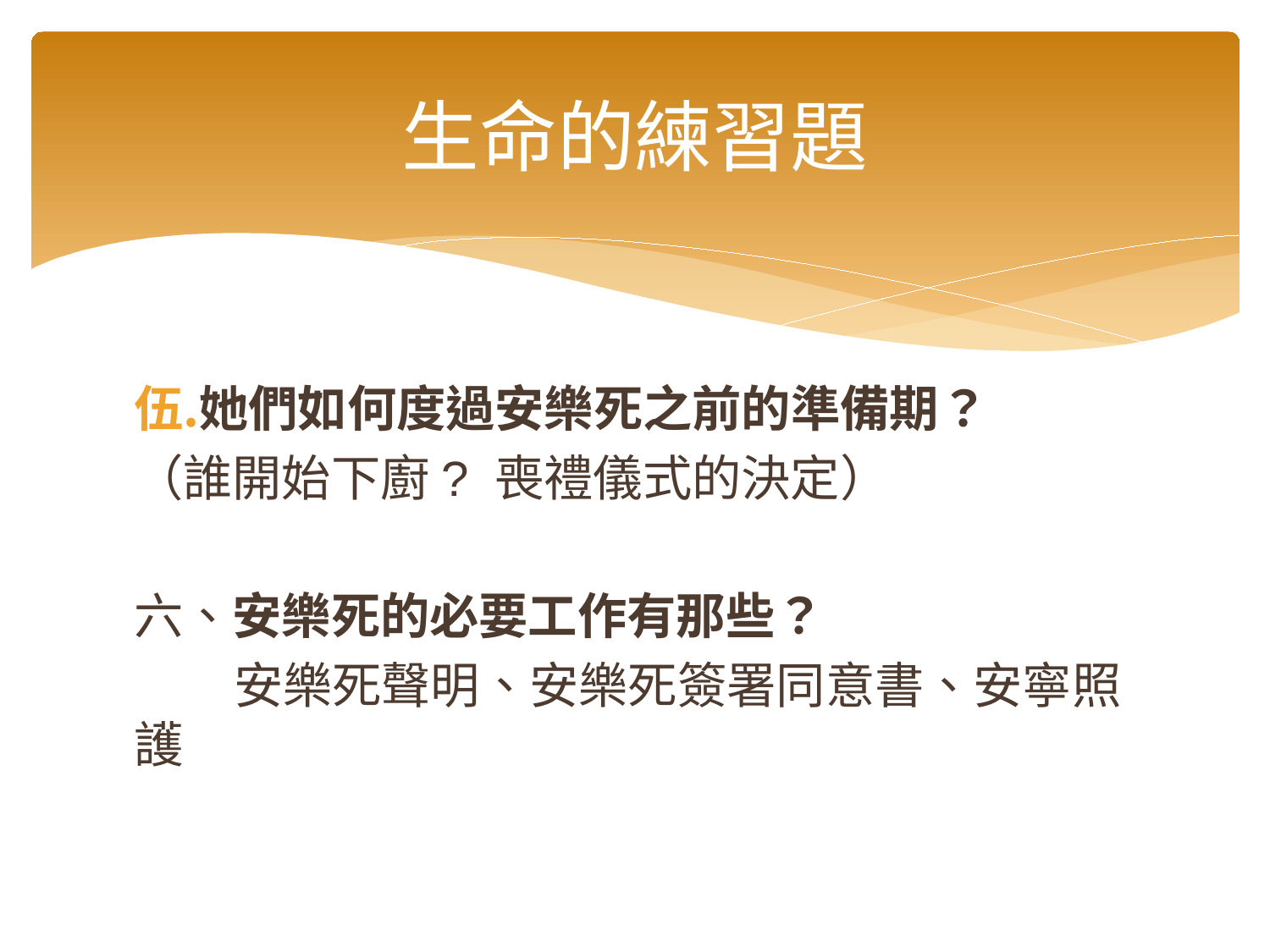

# 生命的練習題
她們如何度過安樂死之前的準備期？
（誰開始下廚? 喪禮儀式的決定）

六、安樂死的必要工作有那些？
        安樂死聲明、安樂死簽署同意書、安寧照護